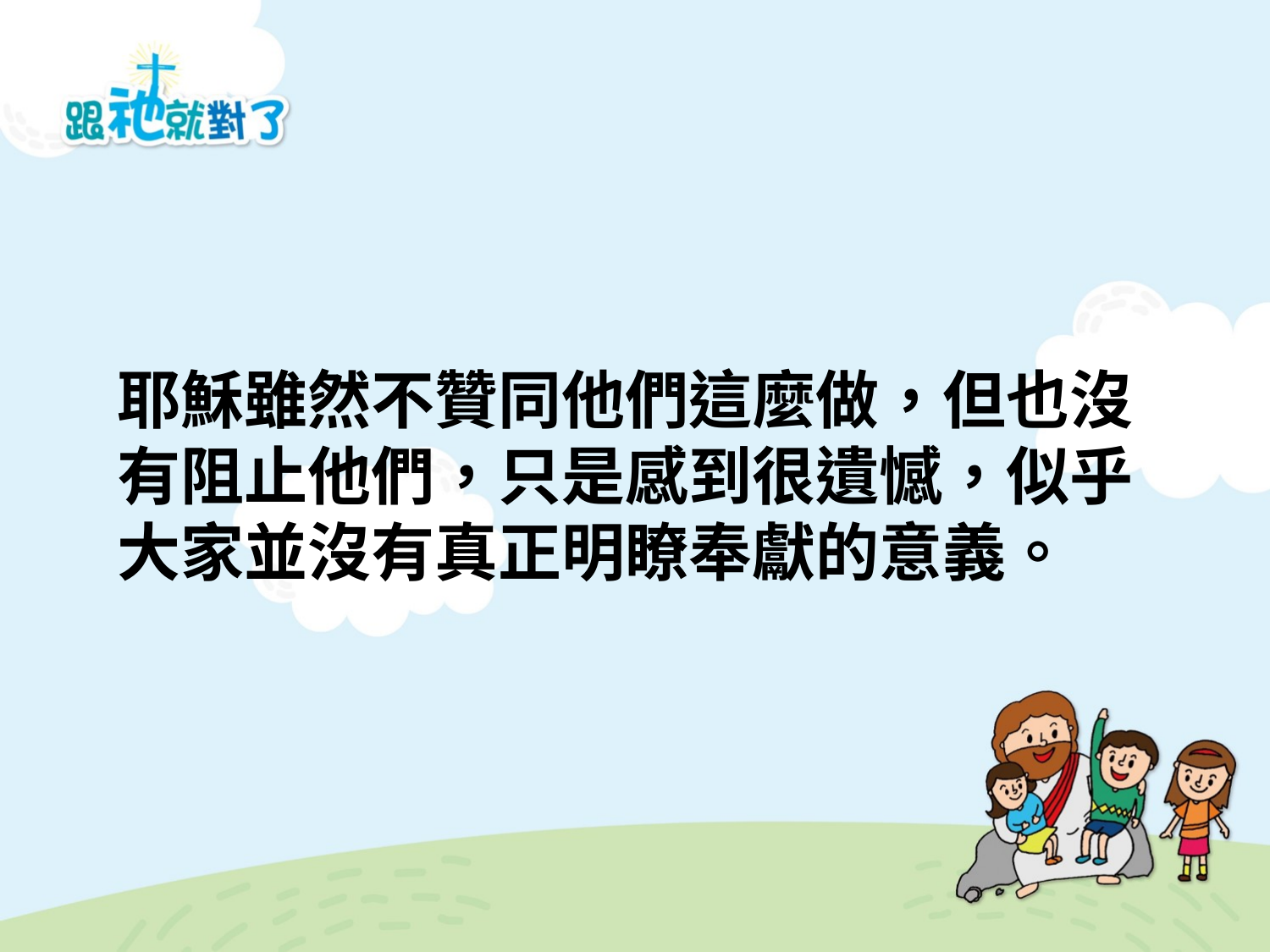

耶穌雖然不贊同他們這麼做，但也沒有阻止他們，只是感到很遺憾，似乎大家並沒有真正明瞭奉獻的意義。